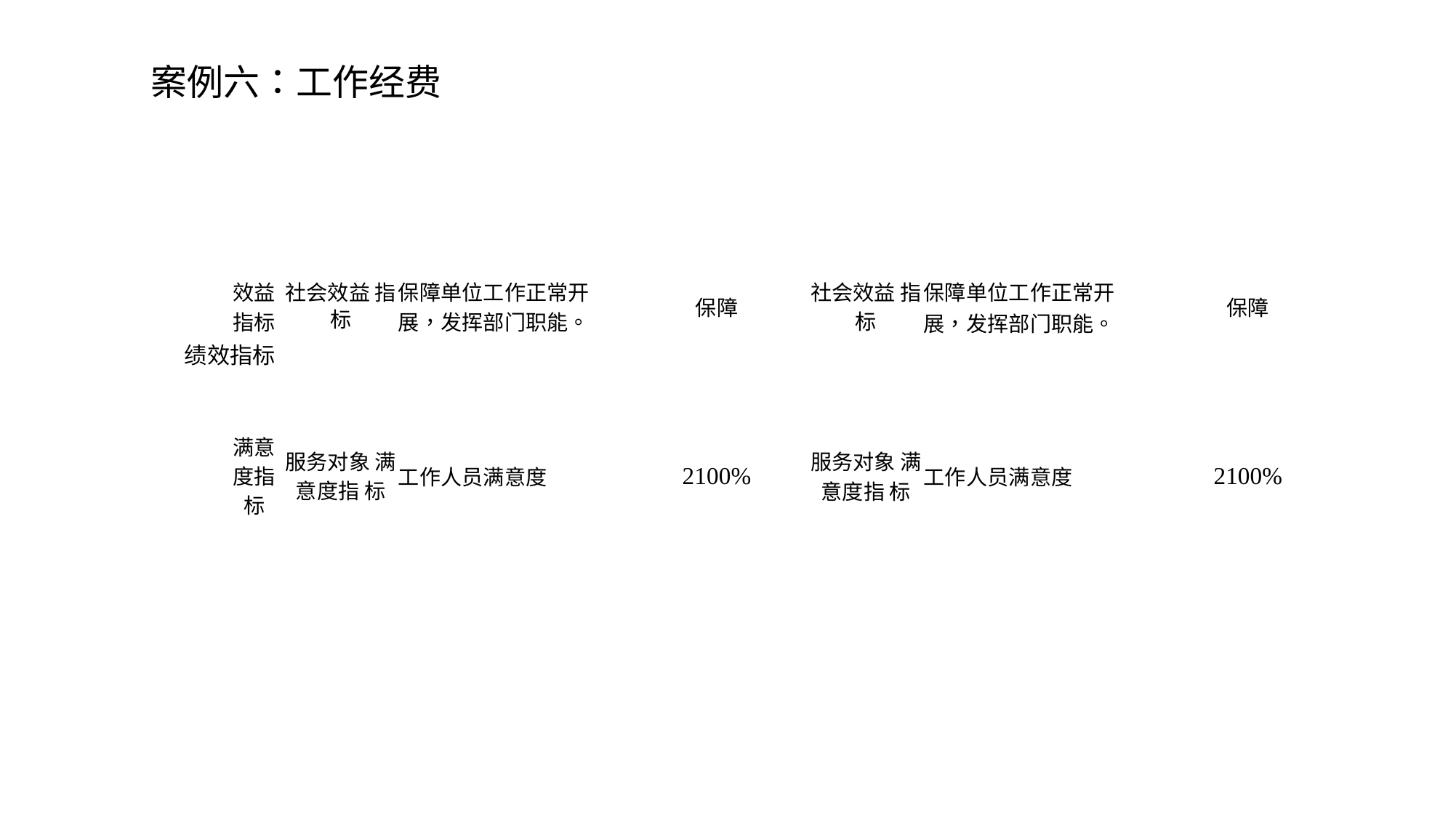

案例六：工作经费
| 效益 指标 | 社会效益 指标 | 保障单位工作正常开 展，发挥部门职能。 | 保障 | 社会效益 指标 | 保障单位工作正常开 展，发挥部门职能。 | 保障 |
| --- | --- | --- | --- | --- | --- | --- |
| 满意 度指 标 | 服务对象 满意度指 标 | 工作人员满意度 | 2100% | 服务对象 满意度指 标 | 工作人员满意度 | 2100% |
绩效指标